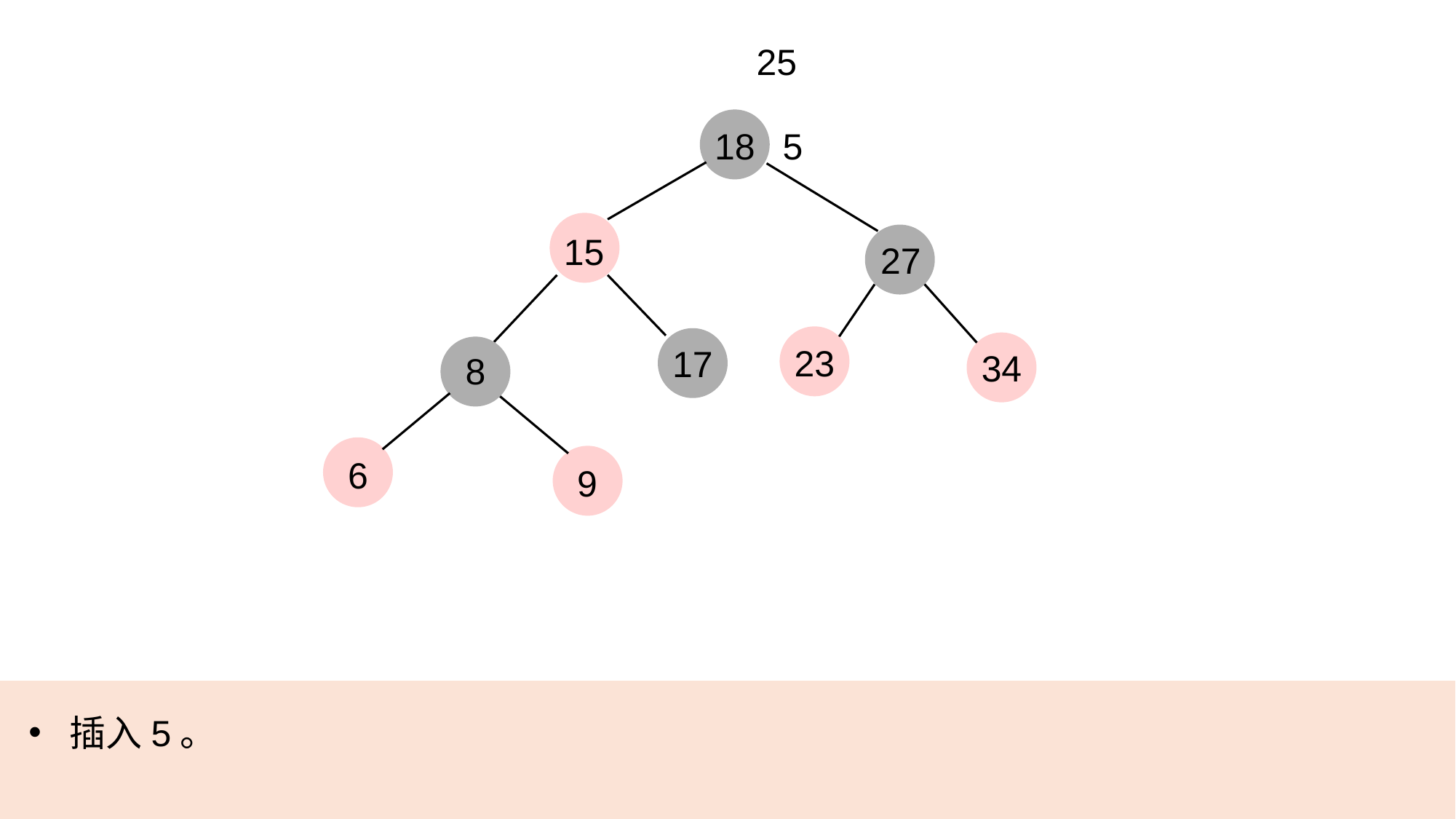

25

18
5

15

27

23
17

34
8

6
9

插入5。